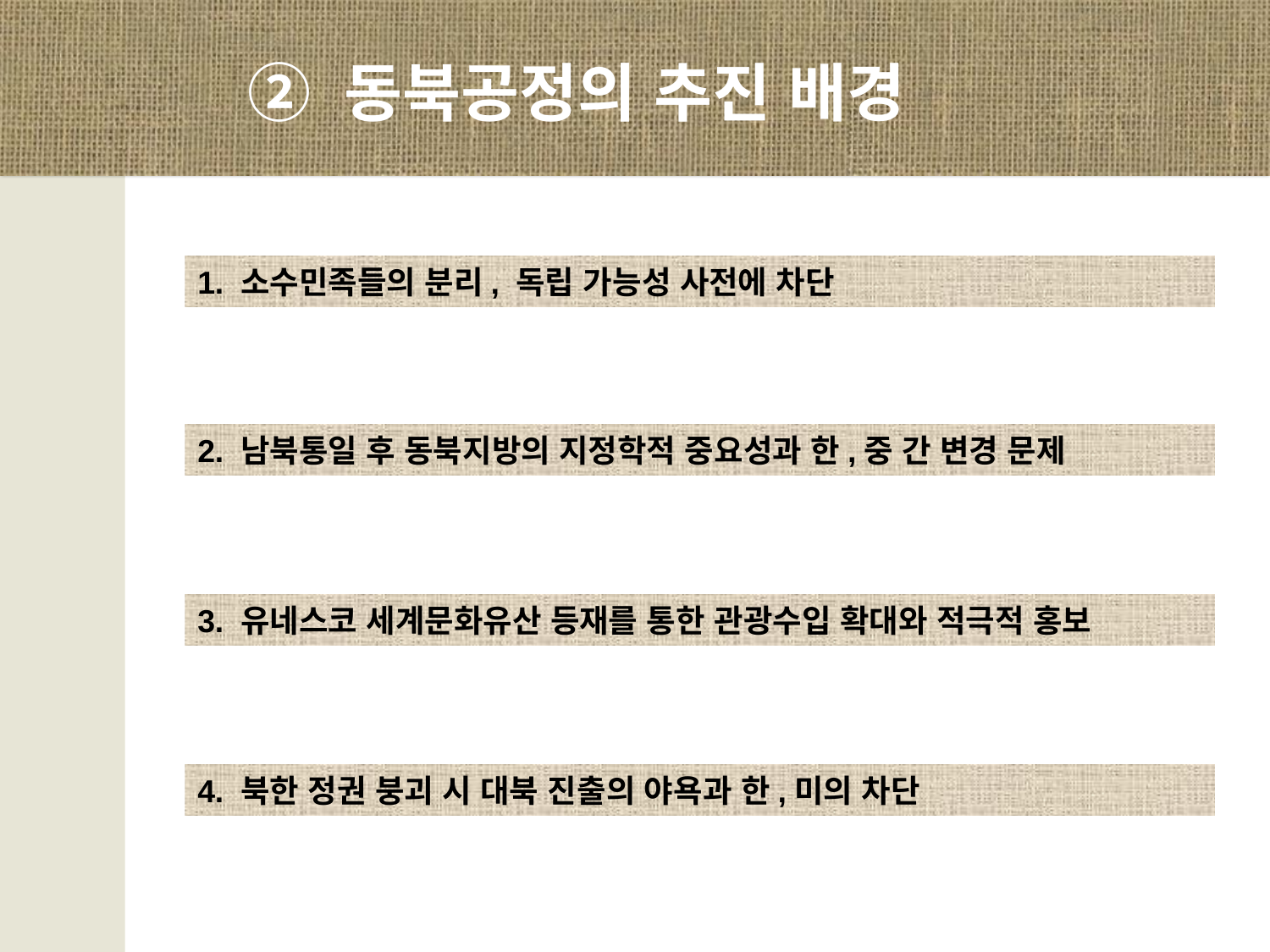

② 동북공정의 추진 배경
1. 소수민족들의 분리, 독립 가능성 사전에 차단

2. 남북통일 후 동북지방의 지정학적 중요성과 한,중 간 변경 문제
3. 유네스코 세계문화유산 등재를 통한 관광수입 확대와 적극적 홍보
4. 북한 정권 붕괴 시 대북 진출의 야욕과 한,미의 차단